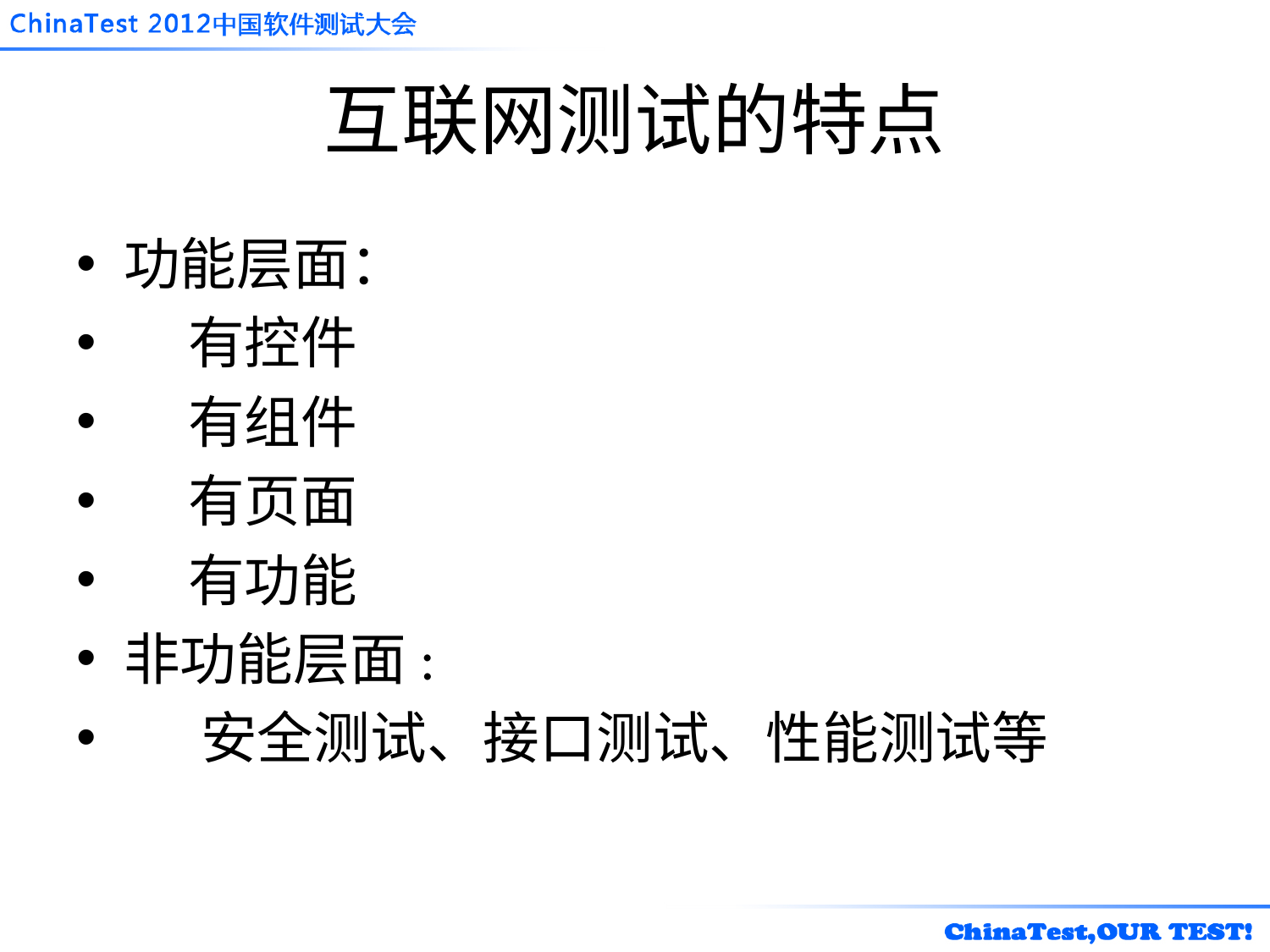

# 互联网测试的特点
功能层面：
    有控件
    有组件
    有页面
    有功能
非功能层面:
     安全测试、接口测试、性能测试等